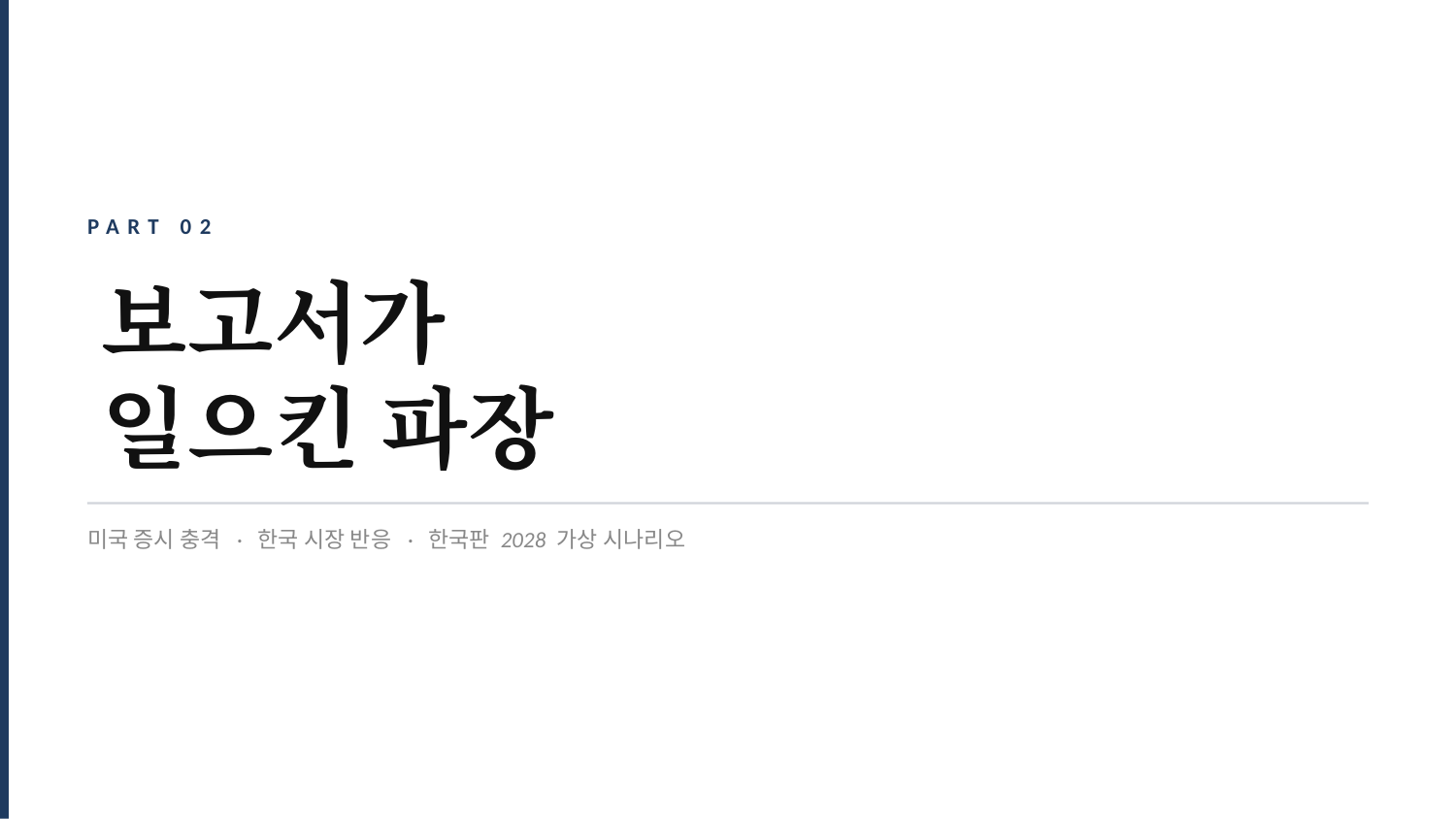

PART 02
보고서가
일으킨 파장

미국 증시 충격  ·  한국 시장 반응  ·  한국판 2028 가상 시나리오